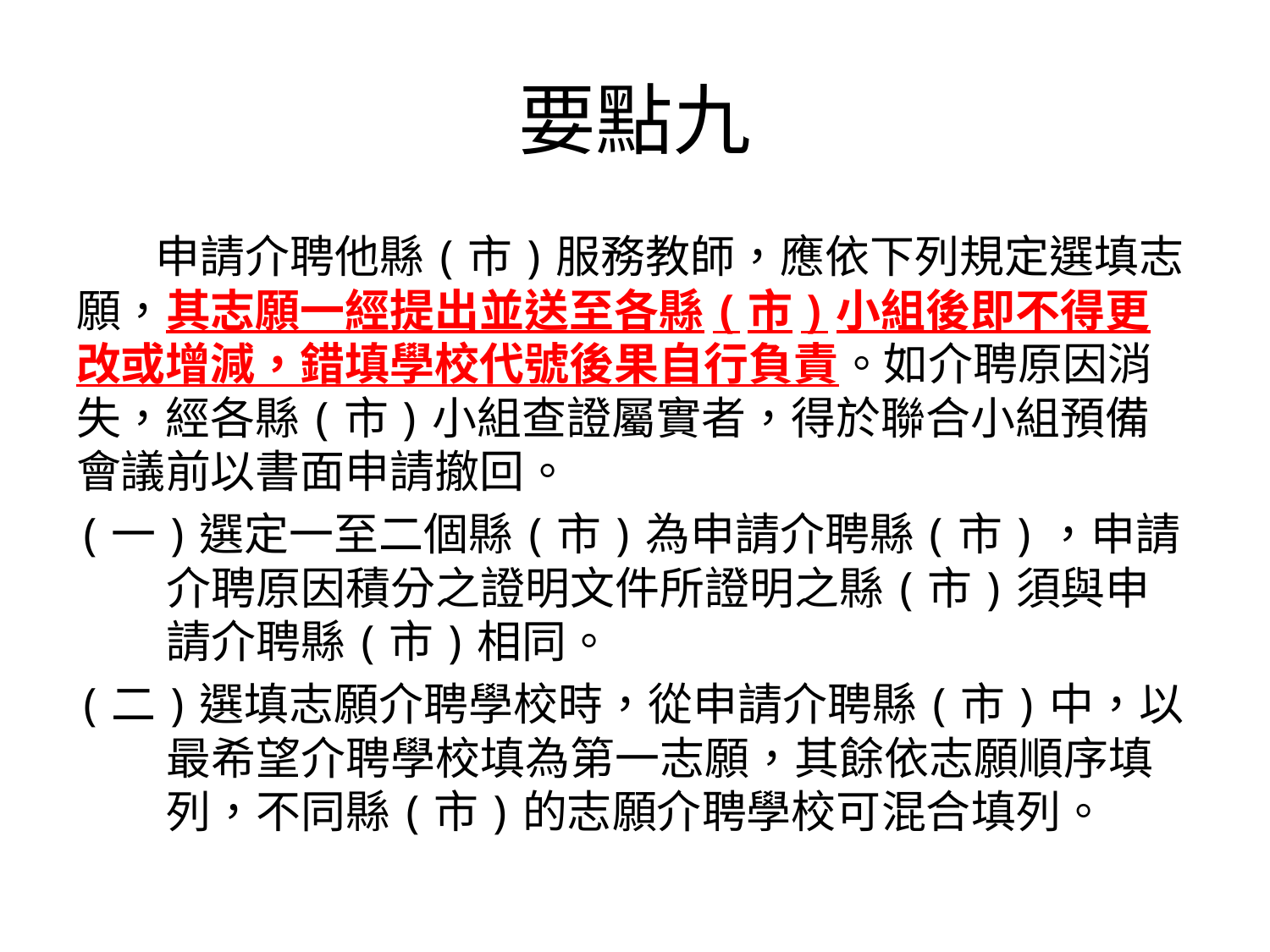

# 要點九
申請介聘他縣(市)服務教師，應依下列規定選填志願，其志願一經提出並送至各縣(市)小組後即不得更改或增減，錯填學校代號後果自行負責。如介聘原因消失，經各縣(市)小組查證屬實者，得於聯合小組預備會議前以書面申請撤回。
(一)選定一至二個縣(市)為申請介聘縣(市)，申請介聘原因積分之證明文件所證明之縣(市)須與申請介聘縣(市)相同。
(二)選填志願介聘學校時，從申請介聘縣(市)中，以最希望介聘學校填為第一志願，其餘依志願順序填列，不同縣(市)的志願介聘學校可混合填列。